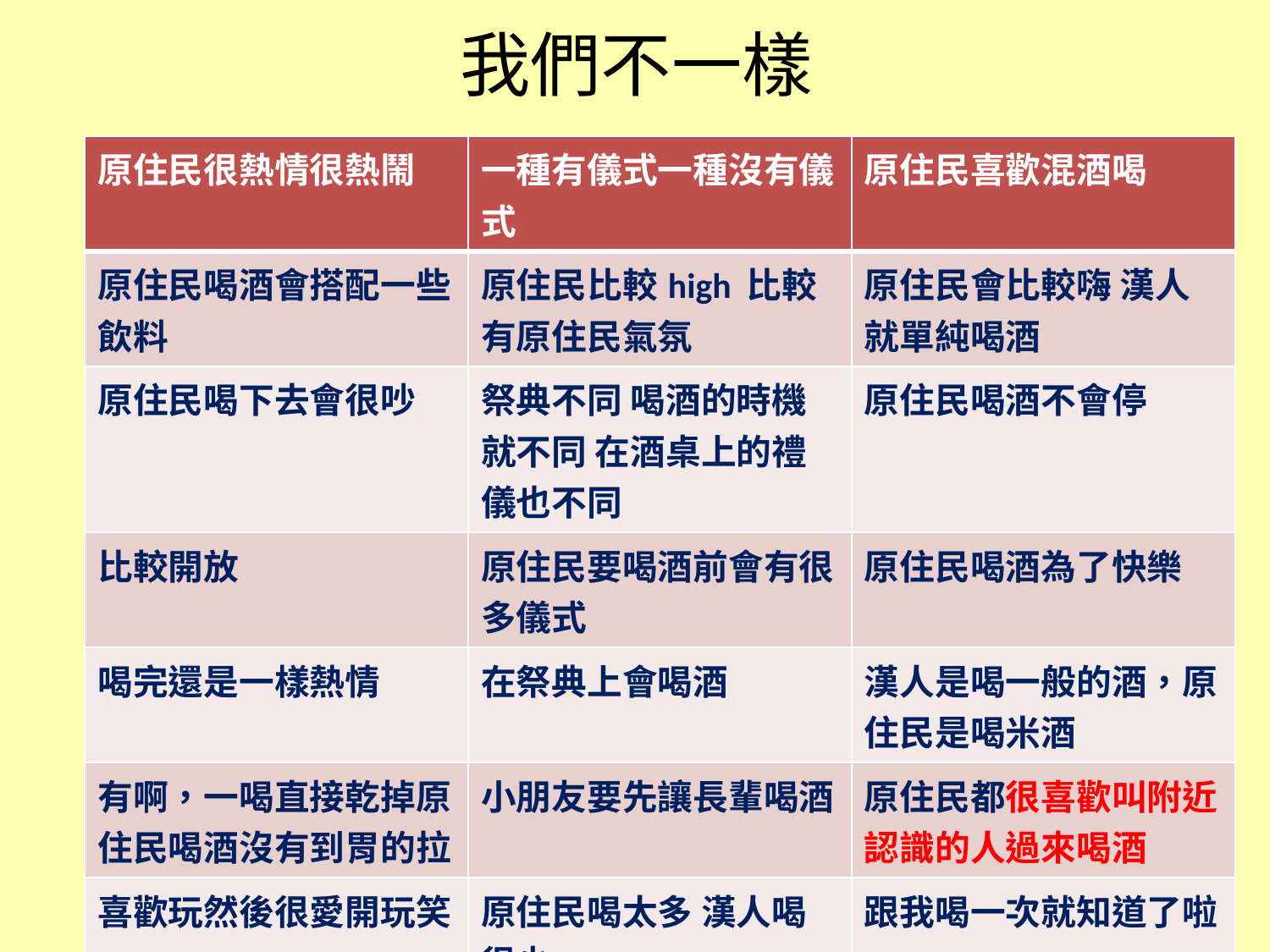

# 我們不一樣
| 原住民很熱情很熱鬧 | 一種有儀式一種沒有儀式 | 原住民喜歡混酒喝 |
| --- | --- | --- |
| 原住民喝酒會搭配一些飲料 | 原住民比較high 比較有原住民氣氛 | 原住民會比較嗨 漢人就單純喝酒 |
| 原住民喝下去會很吵 | 祭典不同 喝酒的時機就不同 在酒桌上的禮儀也不同 | 原住民喝酒不會停 |
| 比較開放 | 原住民要喝酒前會有很多儀式 | 原住民喝酒為了快樂 |
| 喝完還是一樣熱情 | 在祭典上會喝酒 | 漢人是喝一般的酒，原住民是喝米酒 |
| 有啊，一喝直接乾掉原住民喝酒沒有到胃的拉 | 小朋友要先讓長輩喝酒 | 原住民都很喜歡叫附近認識的人過來喝酒 |
| 喜歡玩然後很愛開玩笑 | 原住民喝太多 漢人喝很少 | 跟我喝一次就知道了啦 |